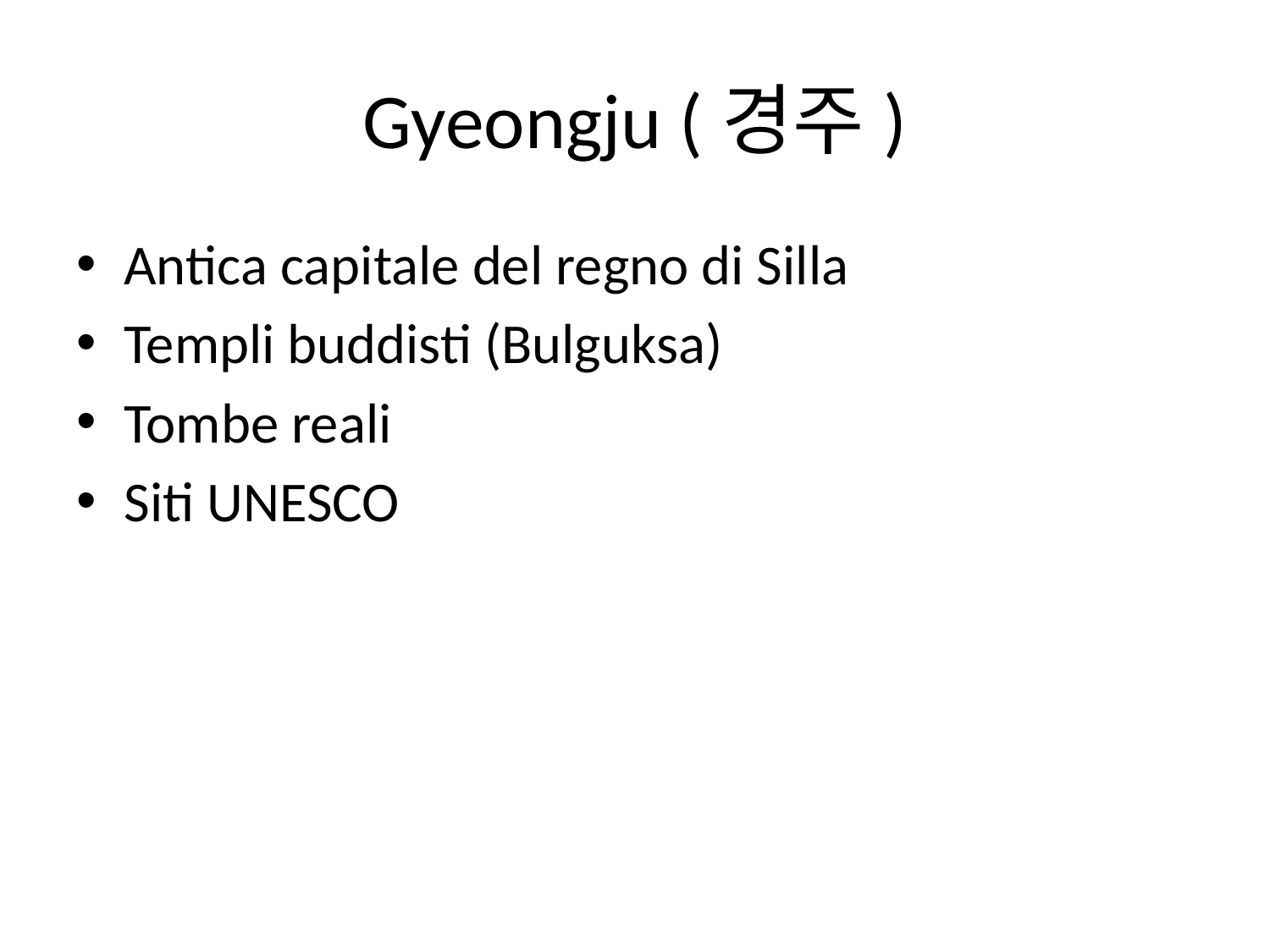

# Gyeongju (경주)
Antica capitale del regno di Silla
Templi buddisti (Bulguksa)
Tombe reali
Siti UNESCO